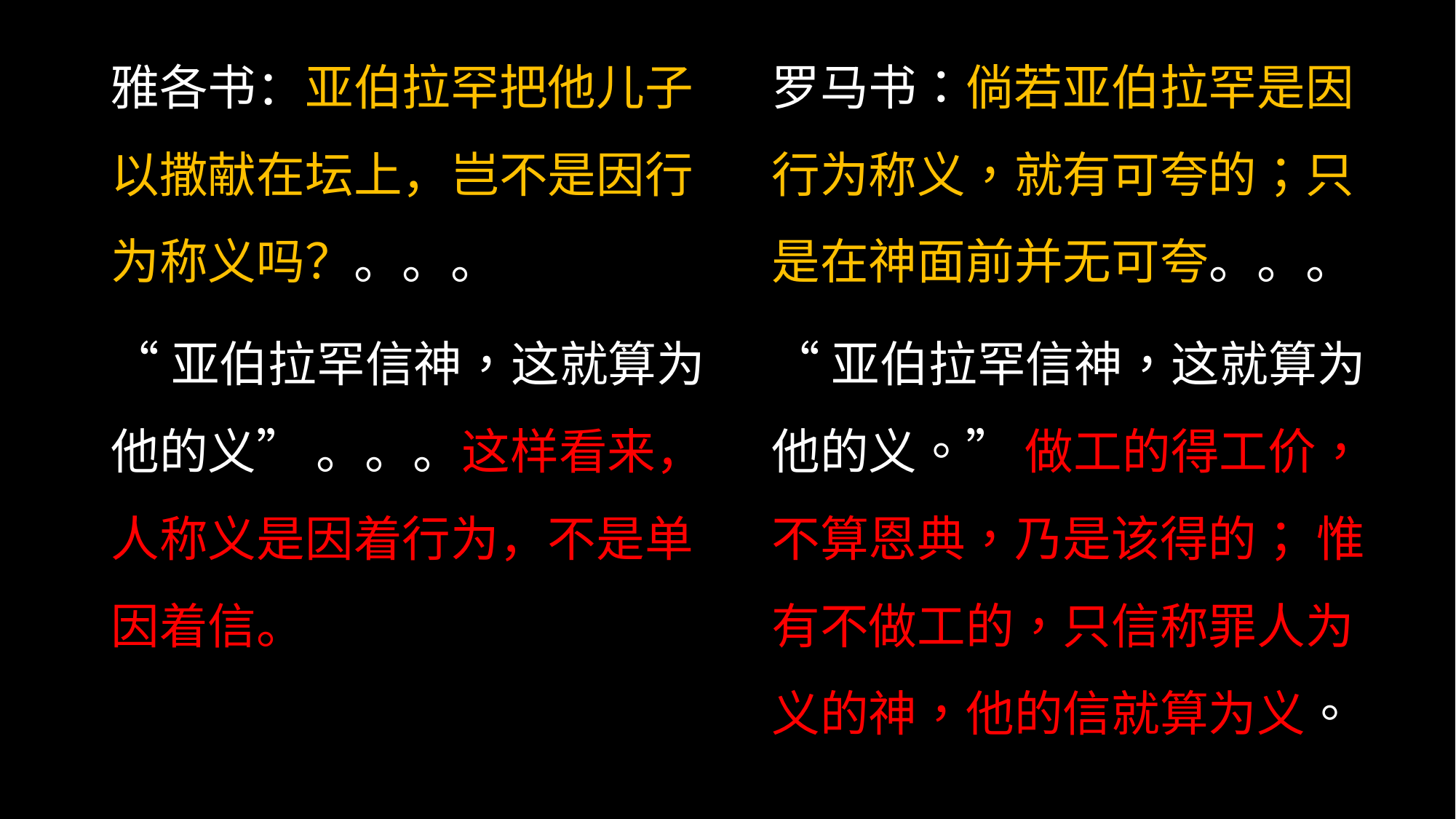

雅各书：亚伯拉罕把他儿子以撒献在坛上，岂不是因行为称义吗？。。。
“亚伯拉罕信神，这就算为他的义” 。。。这样看来，人称义是因着行为，不是单因着信。
罗马书：倘若亚伯拉罕是因行为称义，就有可夸的；只是在神面前并无可夸。。。
“亚伯拉罕信神，这就算为他的义。” 做工的得工价，不算恩典，乃是该得的； 惟有不做工的，只信称罪人为义的神，他的信就算为义。